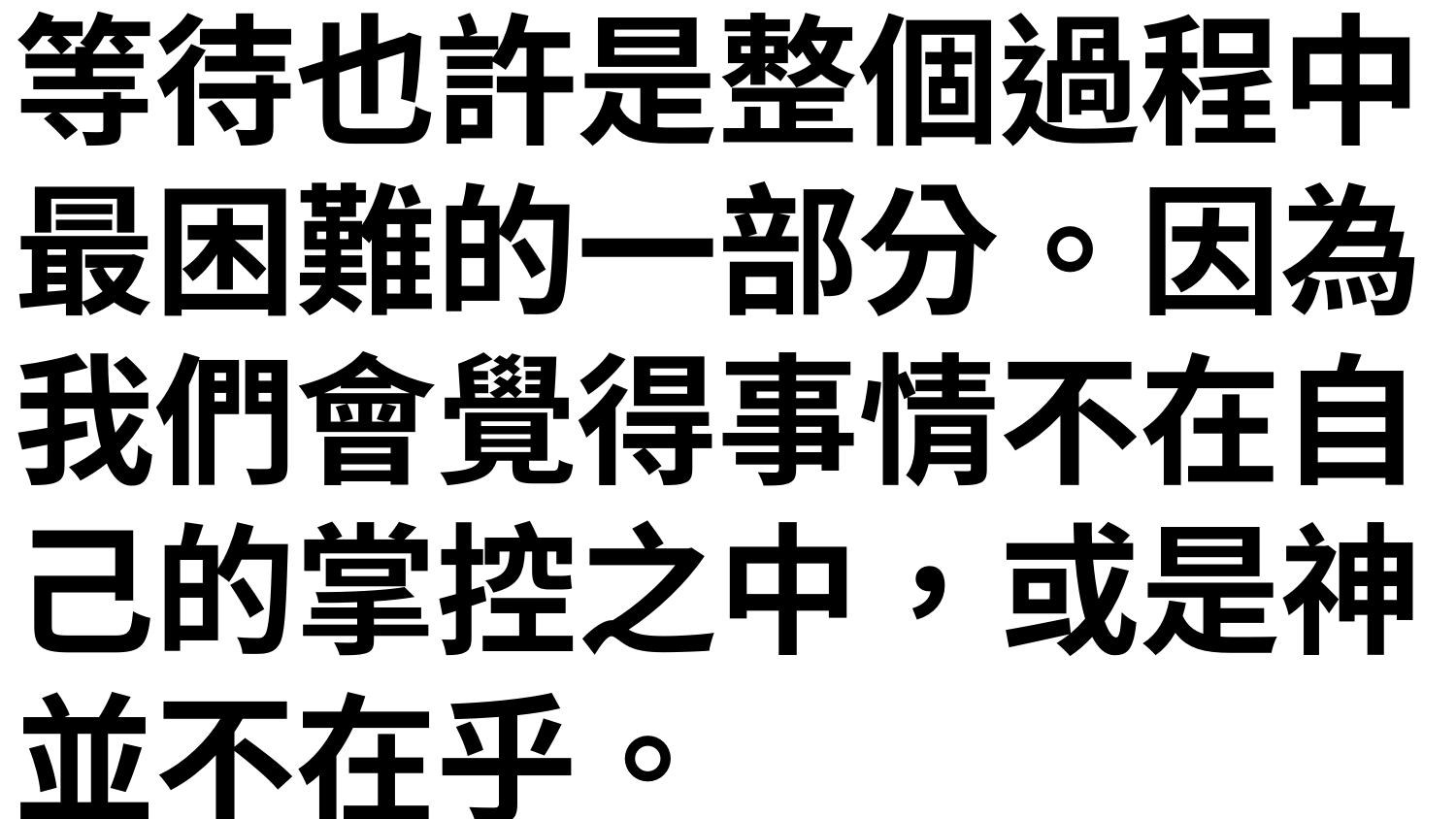

等待也許是整個過程中最困難的一部分。因為我們會覺得事情不在自己的掌控之中，或是神並不在乎。